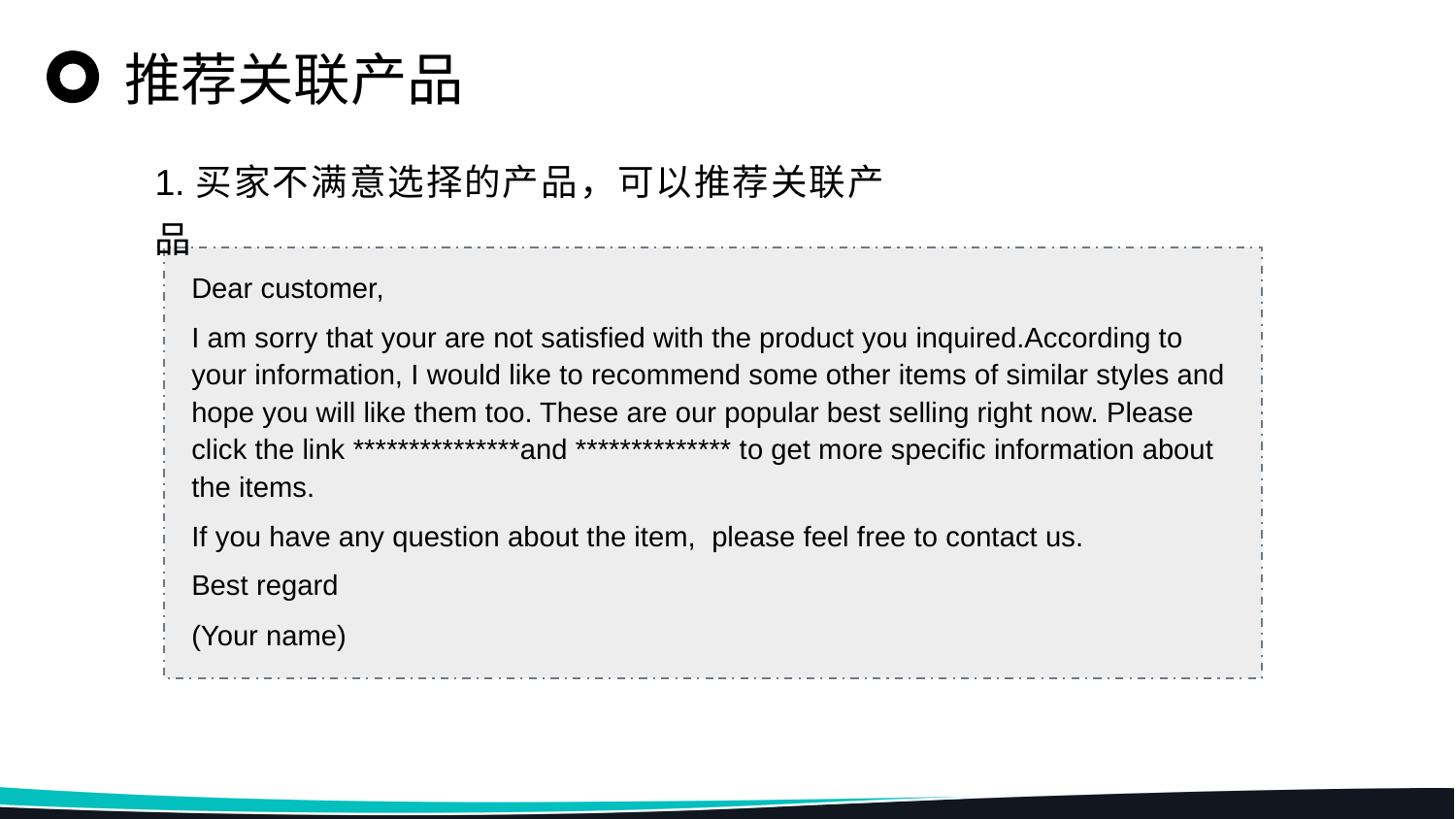

推荐关联产品
1.买家不满意选择的产品，可以推荐关联产品

Dear customer,
I am sorry that your are not satisfied with the product you inquired.According to your information, I would like to recommend some other items of similar styles and hope you will like them too. These are our popular best selling right now. Please click the link ***************and ************** to get more specific information about the items.
If you have any question about the item,  please feel free to contact us.
Best regard
(Your name)